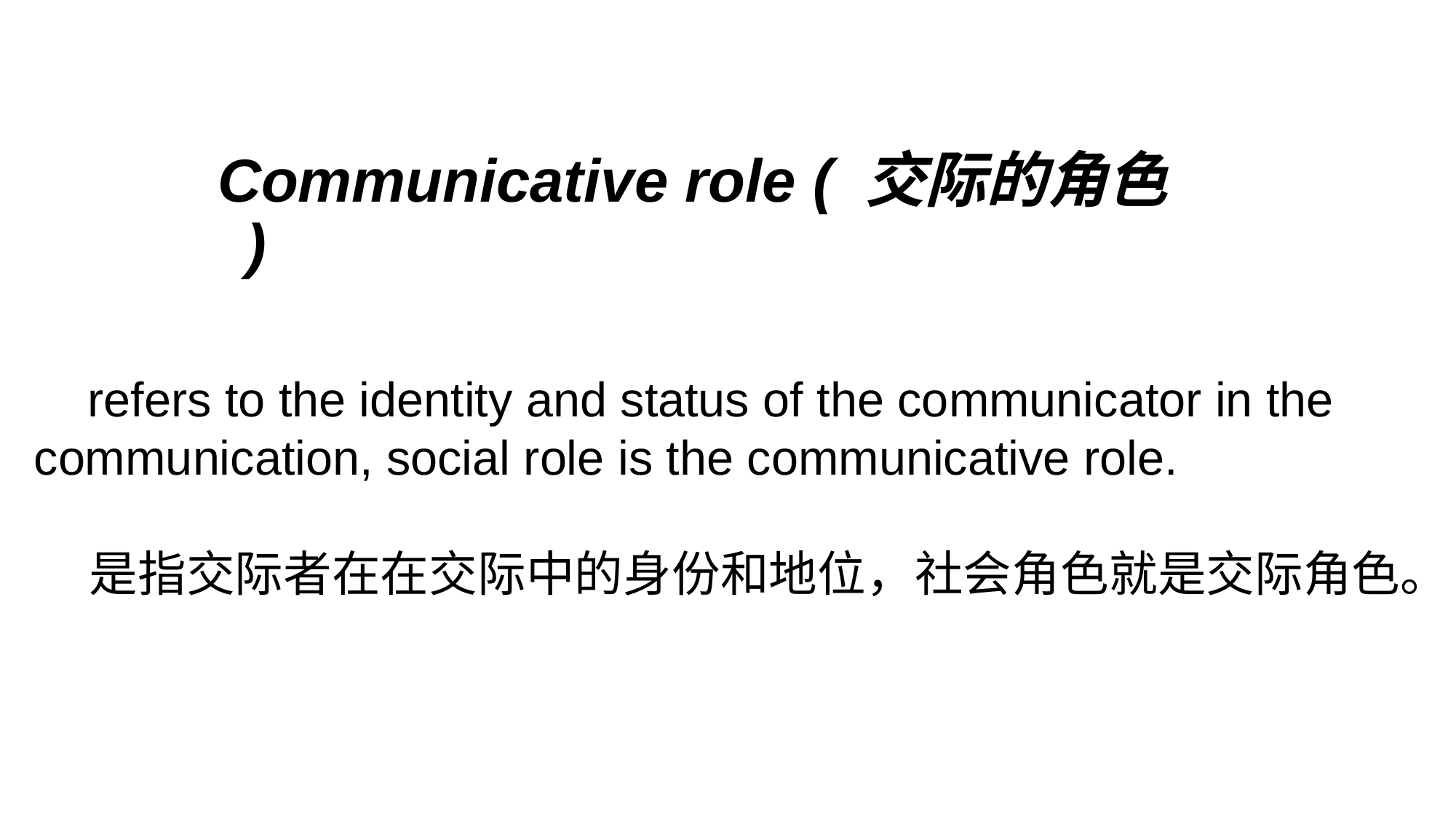

# Communicative role ( 交际的角色 )
    refers to the identity and status of the communicator in the communication, social role is the communicative role.

    是指交际者在在交际中的身份和地位，社会角色就是交际角色。